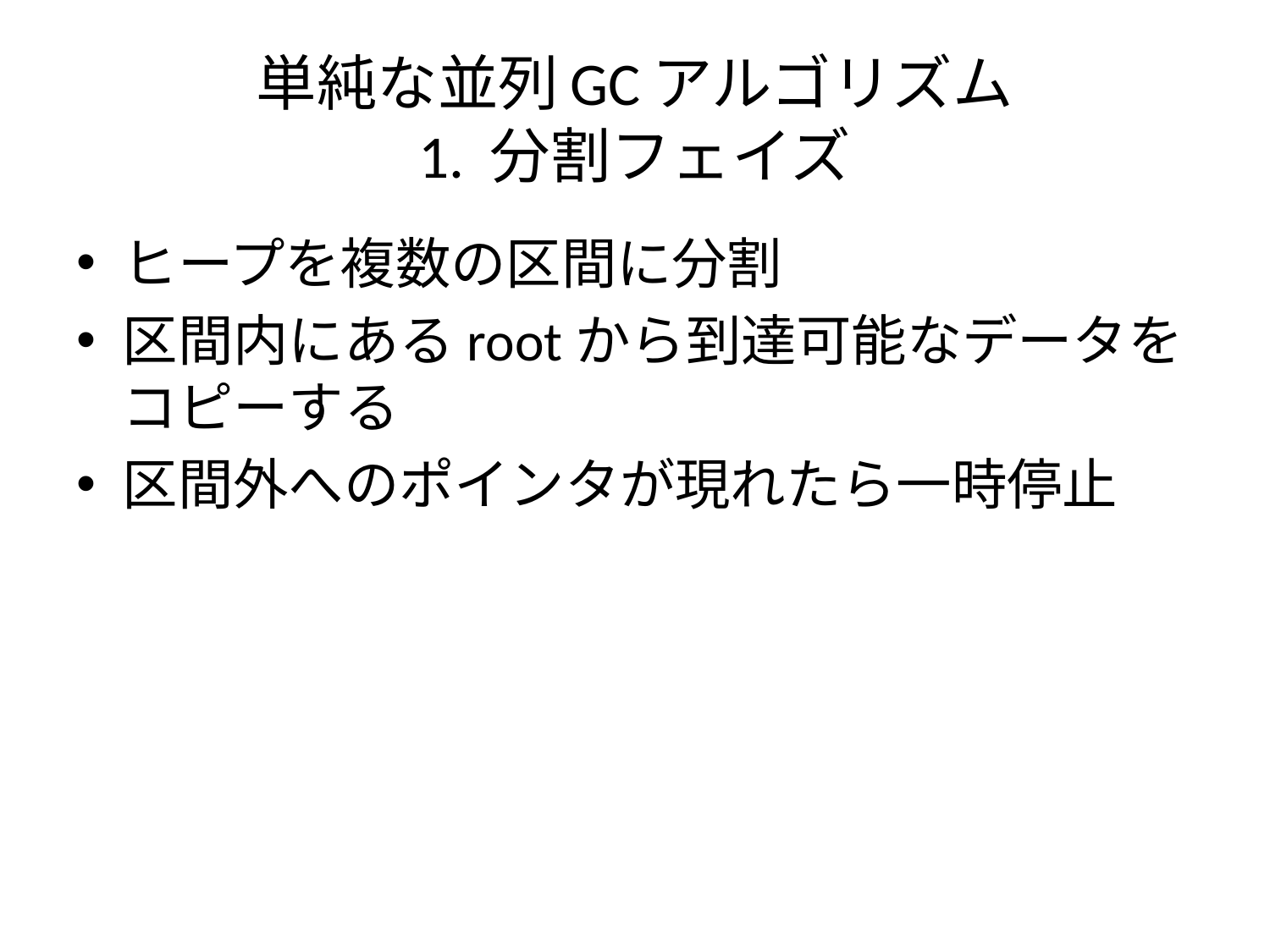

# 単純な並列GCアルゴリズム 1. 分割フェイズ
ヒープを複数の区間に分割
区間内にあるrootから到達可能なデータを
コピーする
区間外へのポインタが現れたら一時停止